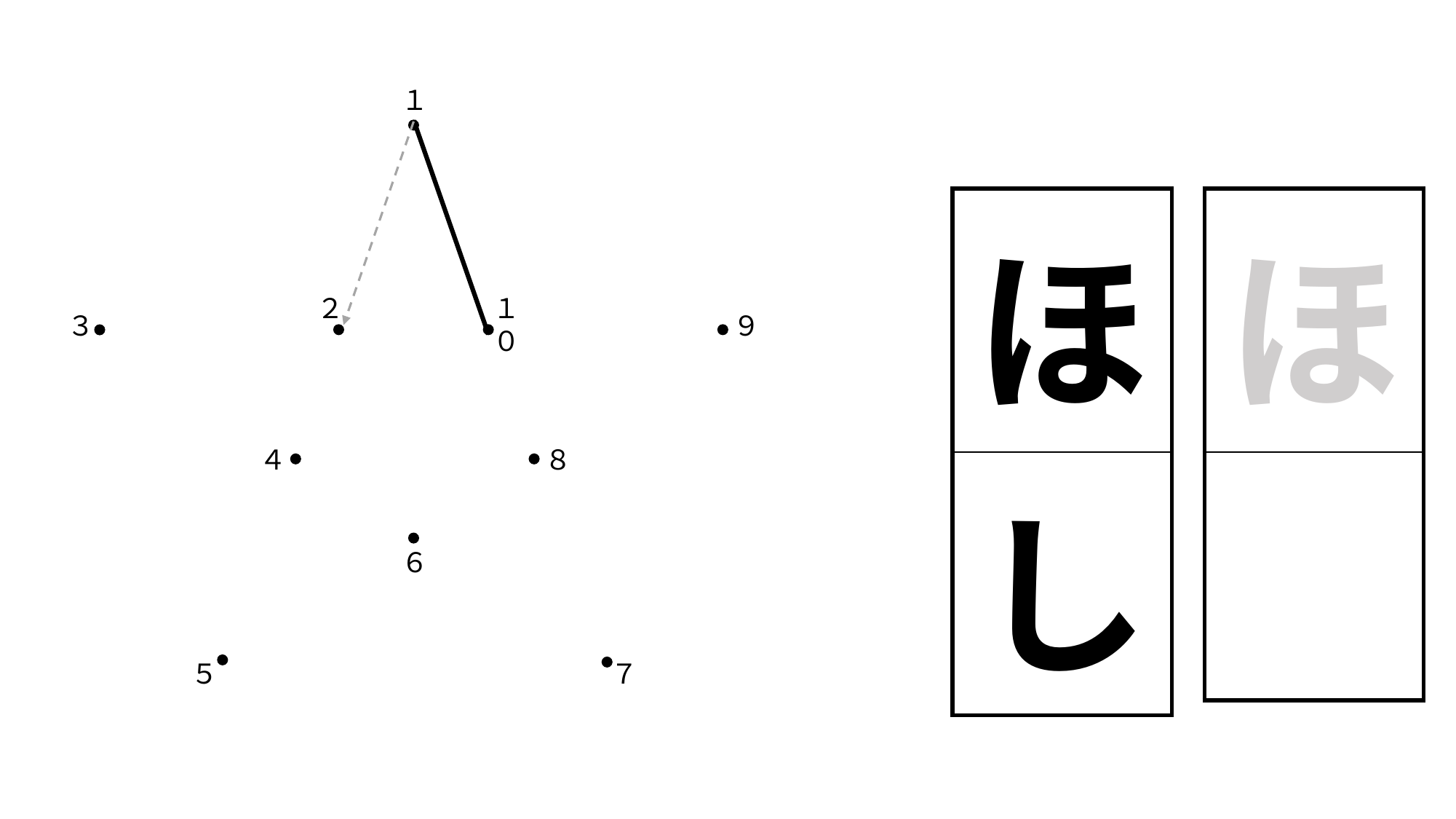

１

| ほ |
| --- |
| し |
| ほ |
| --- |
|  |
２
１０
３
９

４
８

６
５
７